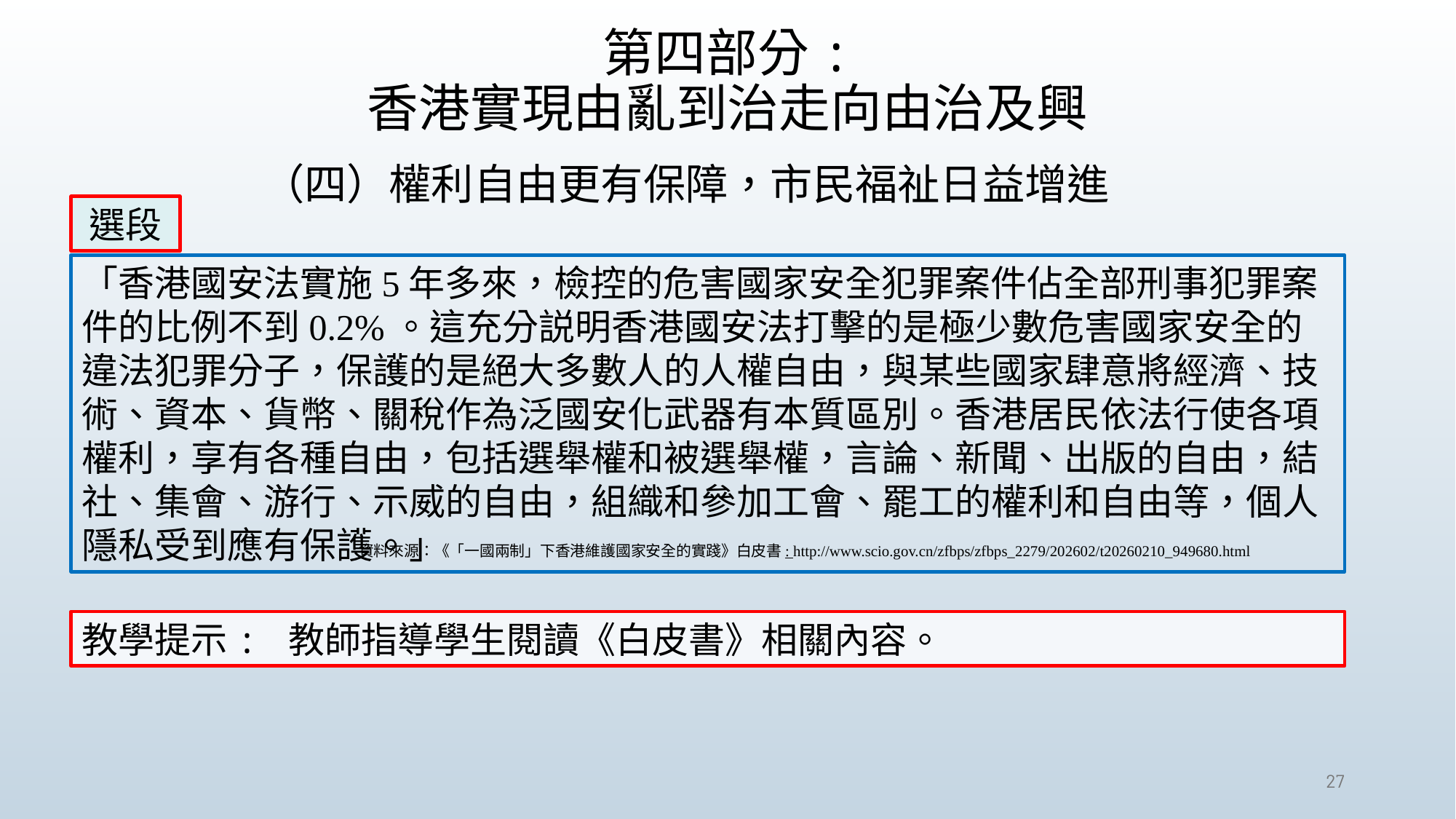

第四部分:
香港實現由亂到治走向由治及興
（四）權利自由更有保障，市民福祉日益增進
選段
「香港國安法實施5年多來，檢控的危害國家安全犯罪案件佔全部刑事犯罪案件的比例不到0.2%。這充分説明香港國安法打擊的是極少數危害國家安全的違法犯罪分子，保護的是絕大多數人的人權自由，與某些國家肆意將經濟、技術、資本、貨幣、關稅作為泛國安化武器有本質區別。香港居民依法行使各項權利，享有各種自由，包括選舉權和被選舉權，言論、新聞、出版的自由，結社、集會、游行、示威的自由，組織和參加工會、罷工的權利和自由等，個人隱私受到應有保護。」
資料來源：《「一國兩制」下香港維護國家安全的實踐》白皮書: http://www.scio.gov.cn/zfbps/zfbps_2279/202602/t20260210_949680.html
教學提示: 教師指導學生閱讀《白皮書》相關內容。
27